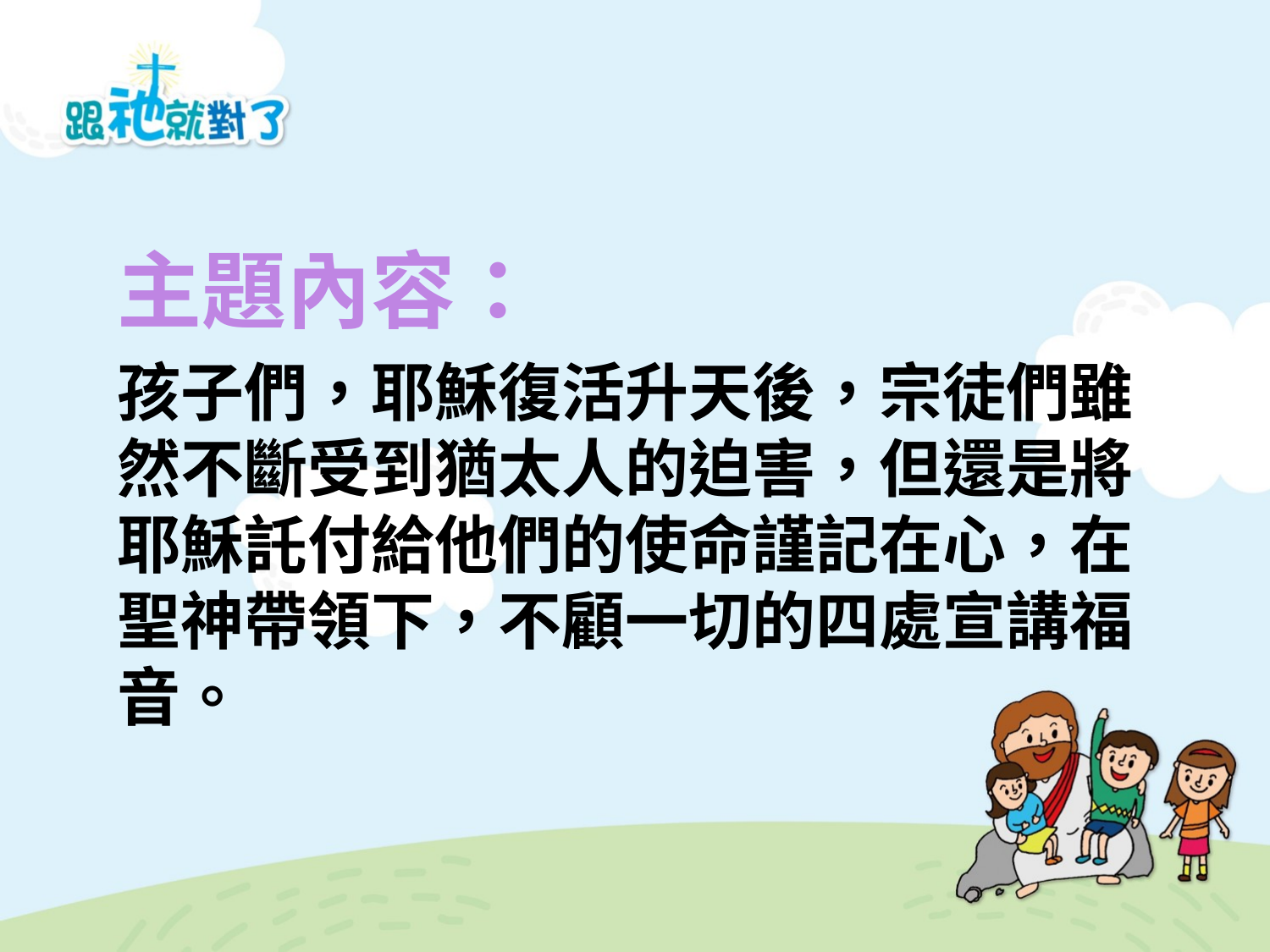

主題內容：
孩子們，耶穌復活升天後，宗徒們雖然不斷受到猶太人的迫害，但還是將耶穌託付給他們的使命謹記在心，在聖神帶領下，不顧一切的四處宣講福音。